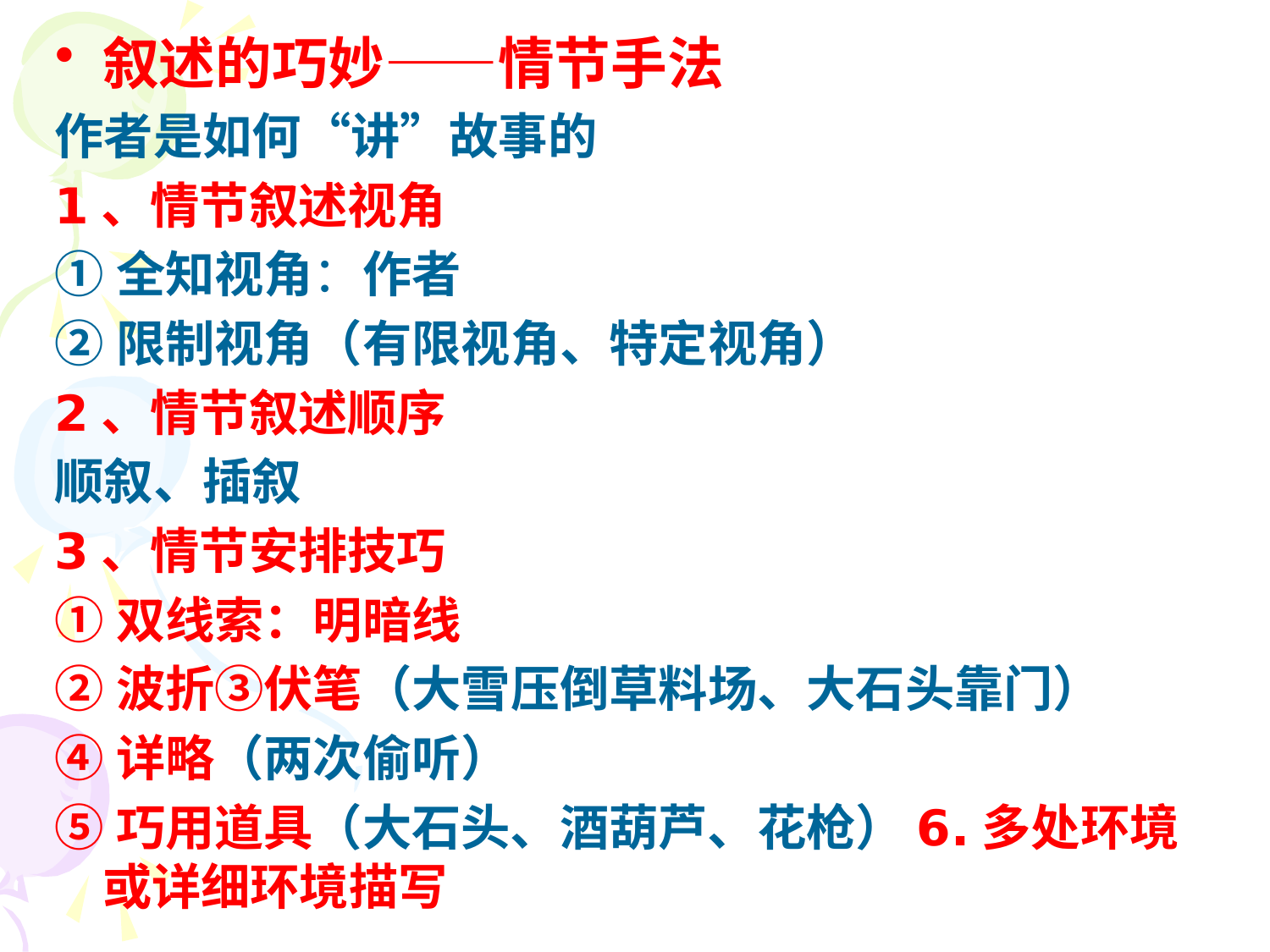

#
叙述的巧妙——情节手法
作者是如何“讲”故事的
1、情节叙述视角
①全知视角：作者
②限制视角（有限视角、特定视角）
2、情节叙述顺序
顺叙、插叙
3、情节安排技巧
①双线索：明暗线
②波折③伏笔（大雪压倒草料场、大石头靠门）
④详略（两次偷听）
⑤巧用道具（大石头、酒葫芦、花枪）6.多处环境或详细环境描写